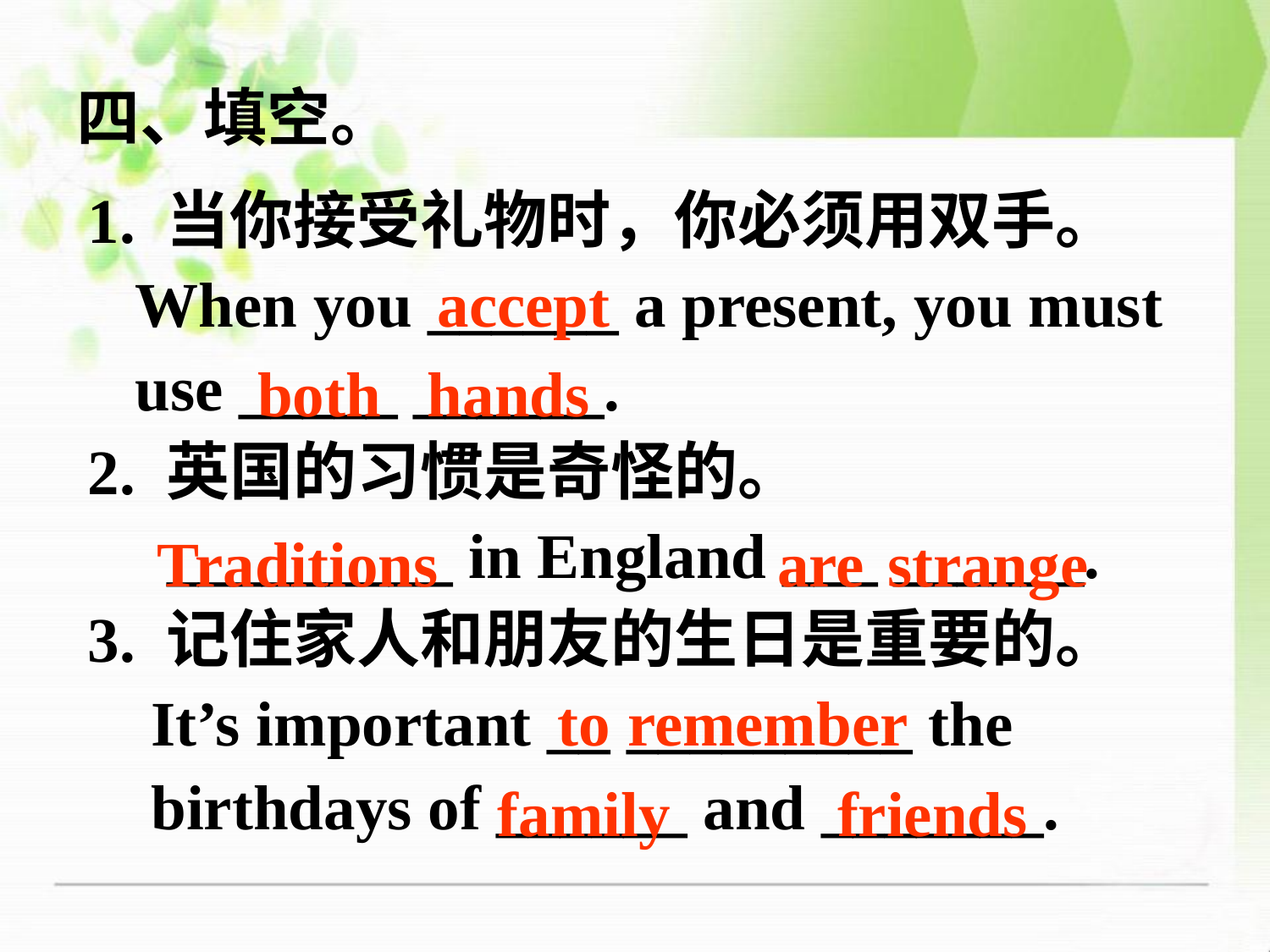

# 四、填空。
1. 当你接受礼物时，你必须用双手。
   When you ______ a present, you must
   use _____ ______.
2. 英国的习惯是奇怪的。
     _________ in England ___ ______.
3. 记住家人和朋友的生日是重要的。
    It’s important __ _________ the
    birthdays of ______ and _______.
accept
both
hands
Traditions
are
strange
to
remember
family
friends